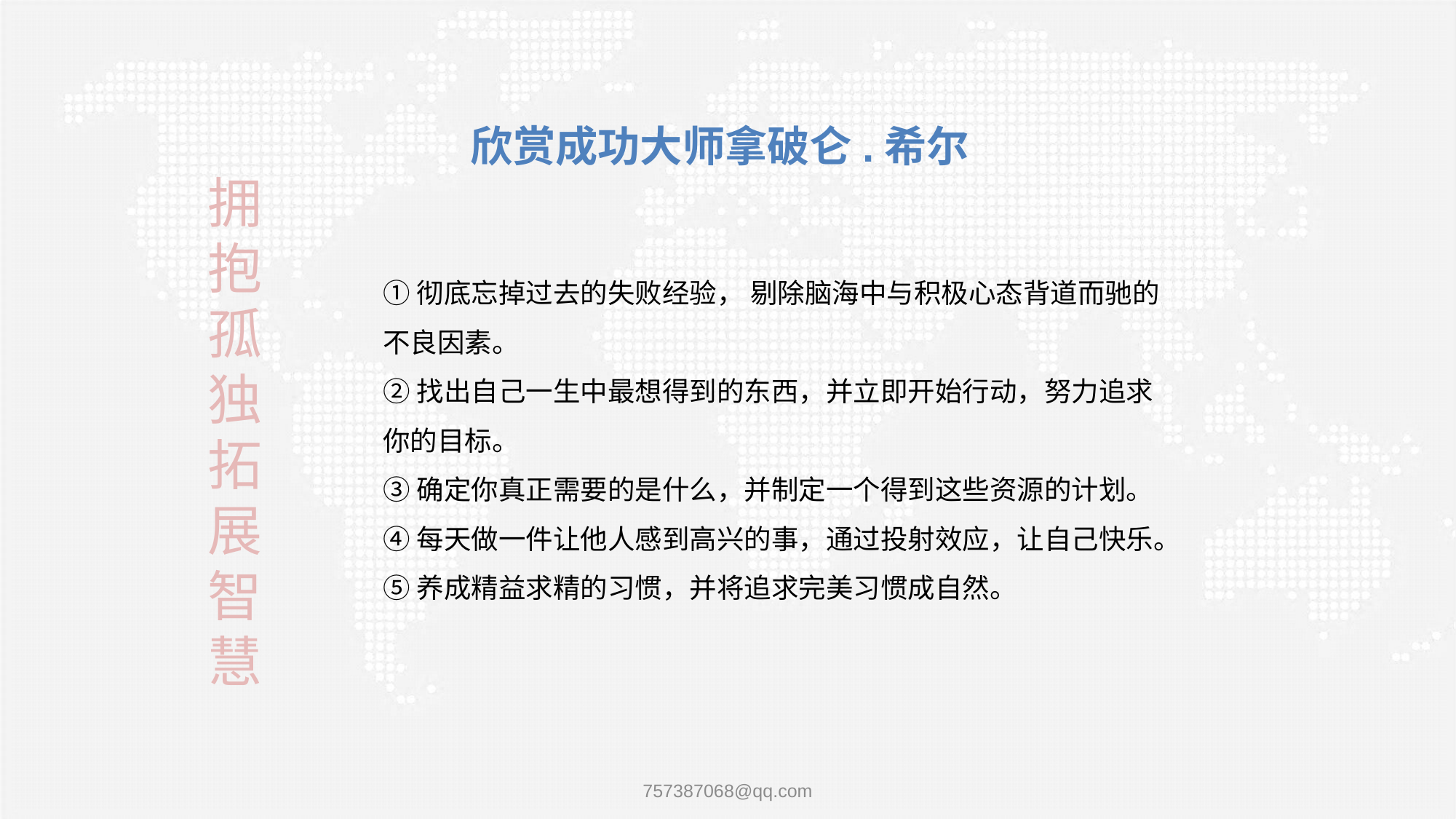

欣赏成功大师拿破仑.希尔
拥抱孤独 拓展智慧
①彻底忘掉过去的失败经验， 剔除脑海中与积极心态背道而驰的不良因素。
②找出自己一生中最想得到的东西，并立即开始行动，努力追求你的目标。
③确定你真正需要的是什么，并制定一个得到这些资源的计划。
④每天做一件让他人感到高兴的事，通过投射效应，让自己快乐。
⑤养成精益求精的习惯，并将追求完美习惯成自然。
757387068@qq.com